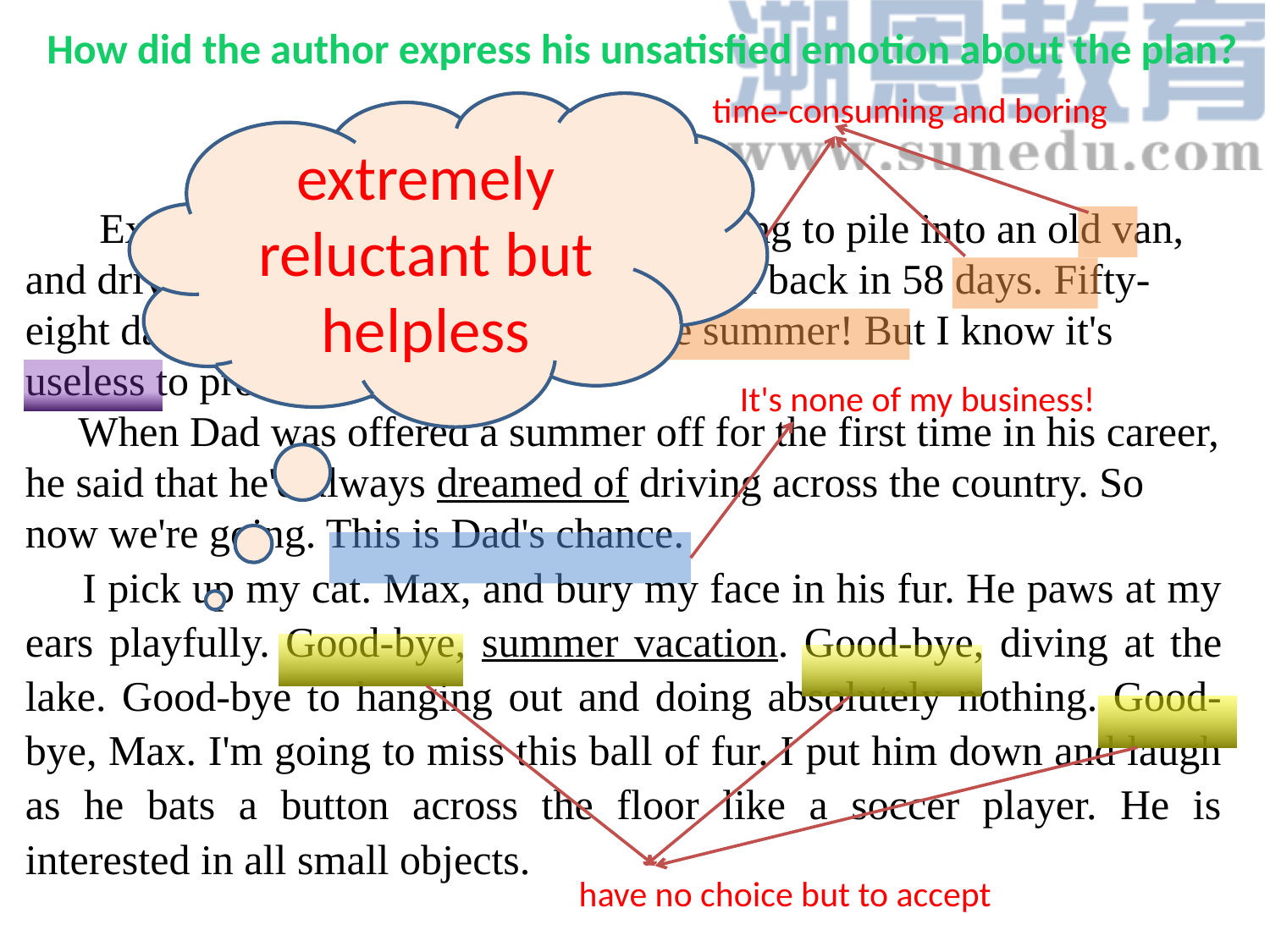

How did the author express his unsatisfied emotion about the plan?
time-consuming and boring
extremely reluctant but helpless
       Exactly, I think. Nobody I know is going to pile into an old van, and drive from California to New York and back in 58 days. Fifty-eight days! That's practically my whole summer! But I know it's useless to protest（抗议）.     When Dad was offered a summer off for the first time in his career, he said that he'd always dreamed of driving across the country. So now we're going. This is Dad's chance.     I pick up my cat. Max, and bury my face in his fur. He paws at my ears playfully. Good-bye, summer vacation. Good-bye, diving at the lake. Good-bye to hanging out and doing absolutely nothing. Good-bye, Max. I'm going to miss this ball of fur. I put him down and laugh as he bats a button across the floor like a soccer player. He is interested in all small objects.

It's none of my business!

have no choice but to accept